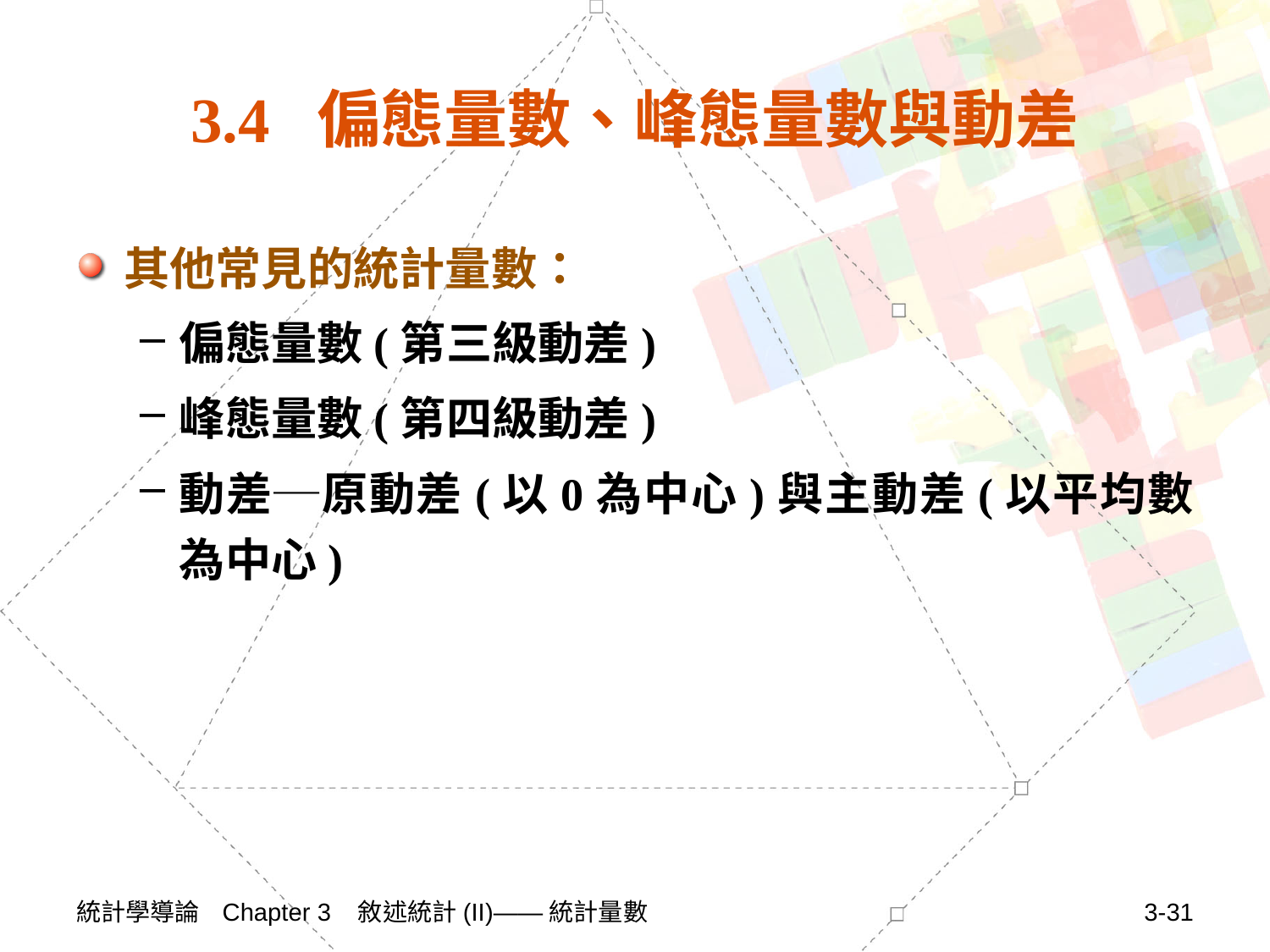

# 3.4  偏態量數、峰態量數與動差
其他常見的統計量數：
偏態量數(第三級動差)
峰態量數(第四級動差)
動差─原動差(以0為中心)與主動差(以平均數為中心)
統計學導論   Chapter 3   敘述統計(II)——統計量數
3-31